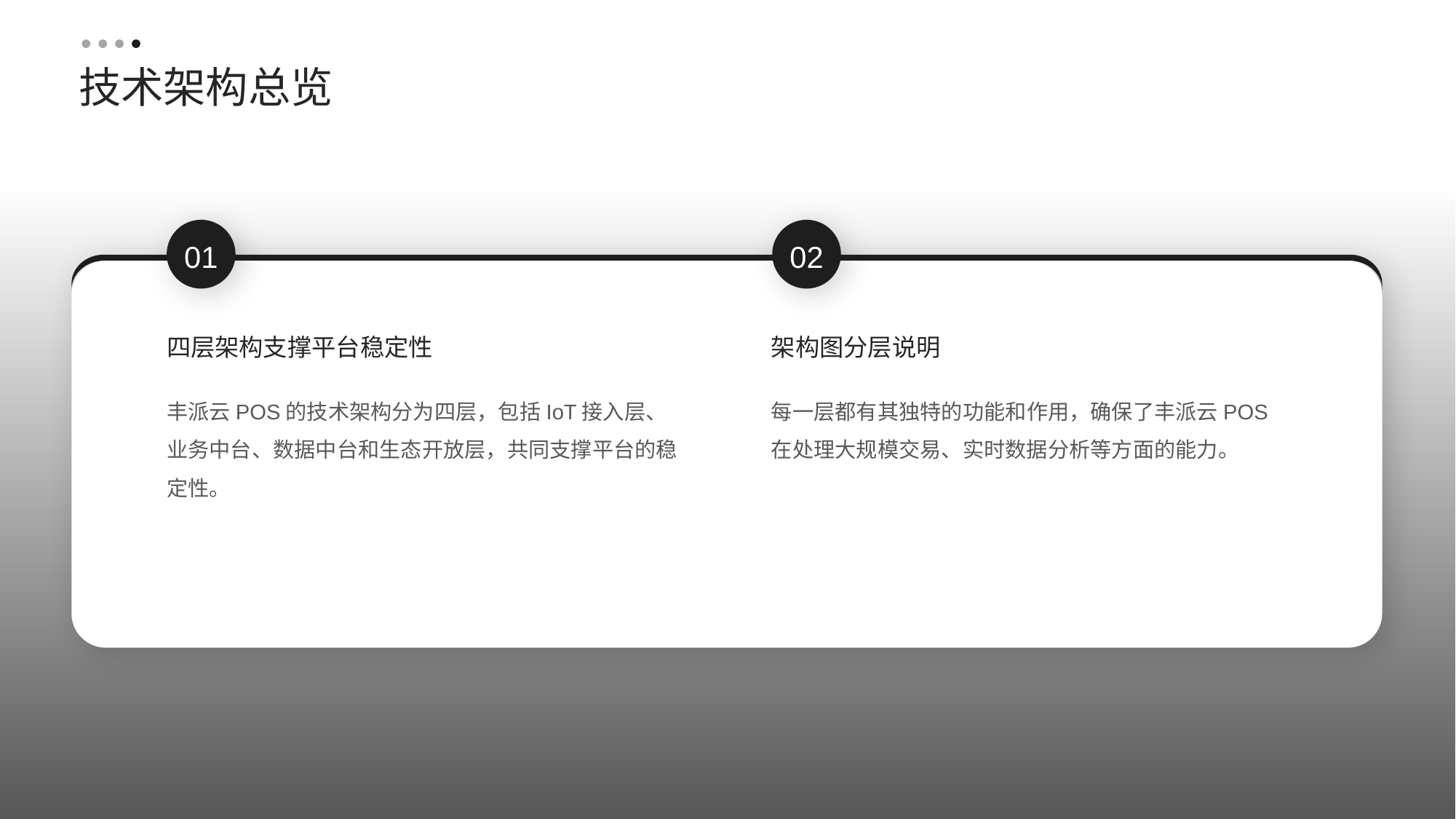

技术架构总览

01
02

四层架构支撑平台稳定性
架构图分层说明
丰派云POS的技术架构分为四层，包括IoT接入层、业务中台、数据中台和生态开放层，共同支撑平台的稳定性。
每一层都有其独特的功能和作用，确保了丰派云POS在处理大规模交易、实时数据分析等方面的能力。